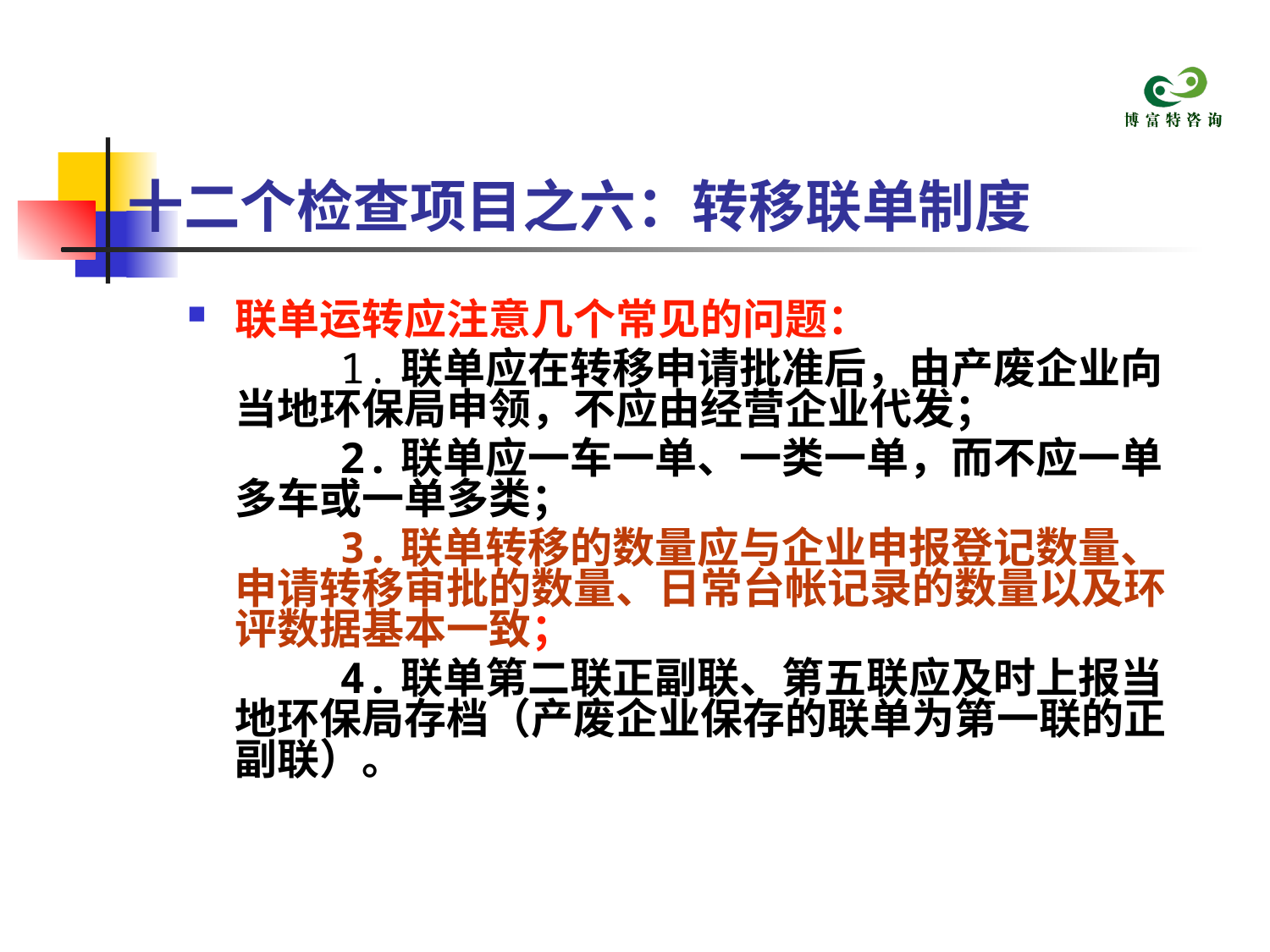

# 十二个检查项目之六：转移联单制度
联单运转应注意几个常见的问题：
      1.联单应在转移申请批准后，由产废企业向当地环保局申领，不应由经营企业代发；
      2.联单应一车一单、一类一单，而不应一单多车或一单多类；
      3.联单转移的数量应与企业申报登记数量、申请转移审批的数量、日常台帐记录的数量以及环评数据基本一致；
      4.联单第二联正副联、第五联应及时上报当地环保局存档（产废企业保存的联单为第一联的正副联）。